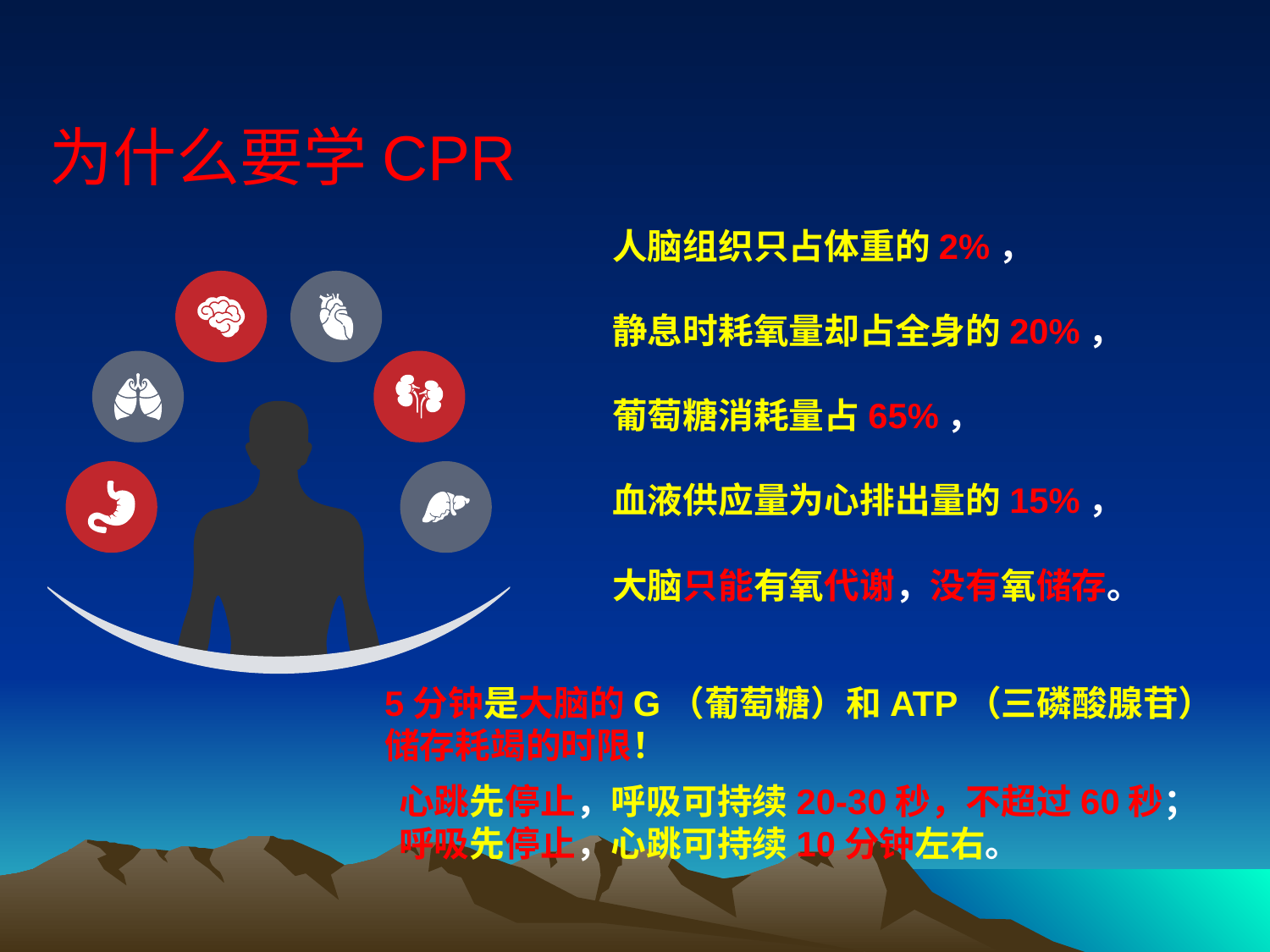

为什么要学CPR
人脑组织只占体重的2%，

静息时耗氧量却占全身的20%，

葡萄糖消耗量占65%，

血液供应量为心排出量的15%，

大脑只能有氧代谢，没有氧储存。

5分钟是大脑的G（葡萄糖）和ATP（三磷酸腺苷）
储存耗竭的时限！
心跳先停止，呼吸可持续20-30秒，不超过60秒；
呼吸先停止，心跳可持续10分钟左右。